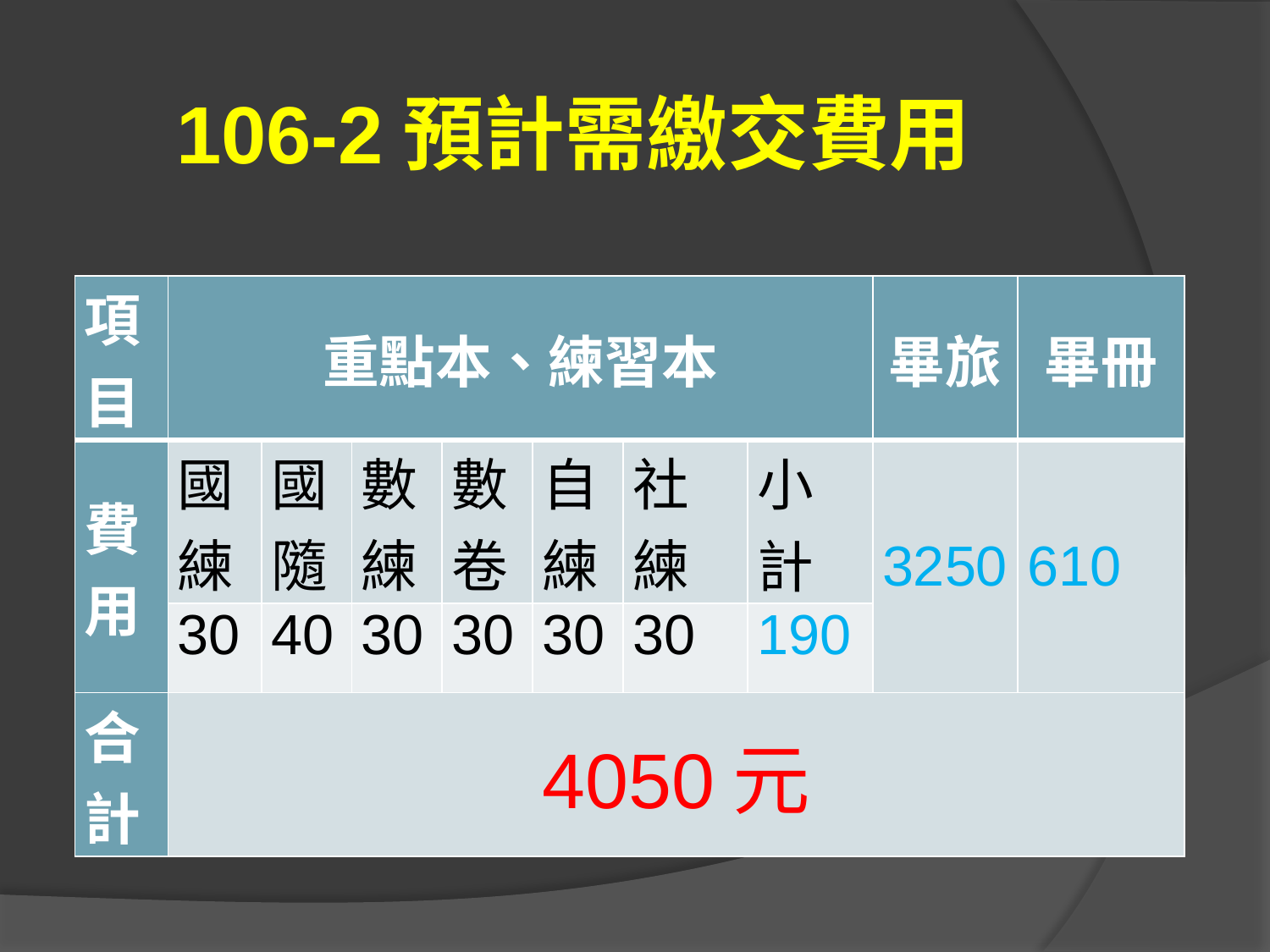

106-2預計需繳交費用
| 項目 | 重點本、練習本 |  |  |  |  |  |  | 畢旅 | 畢冊 |
| --- | --- | --- | --- | --- | --- | --- | --- | --- | --- |
| 費用 | 國練 | 國隨 | 數練 | 數卷 | 自練 | 社練 | 小計 | 3250 | 610 |
|  | 30 | 40 | 30 | 30 | 30 | 30 | 190 |  |  |
| 合計 | 4050元 |  |  |  |  |  |  |  |  |